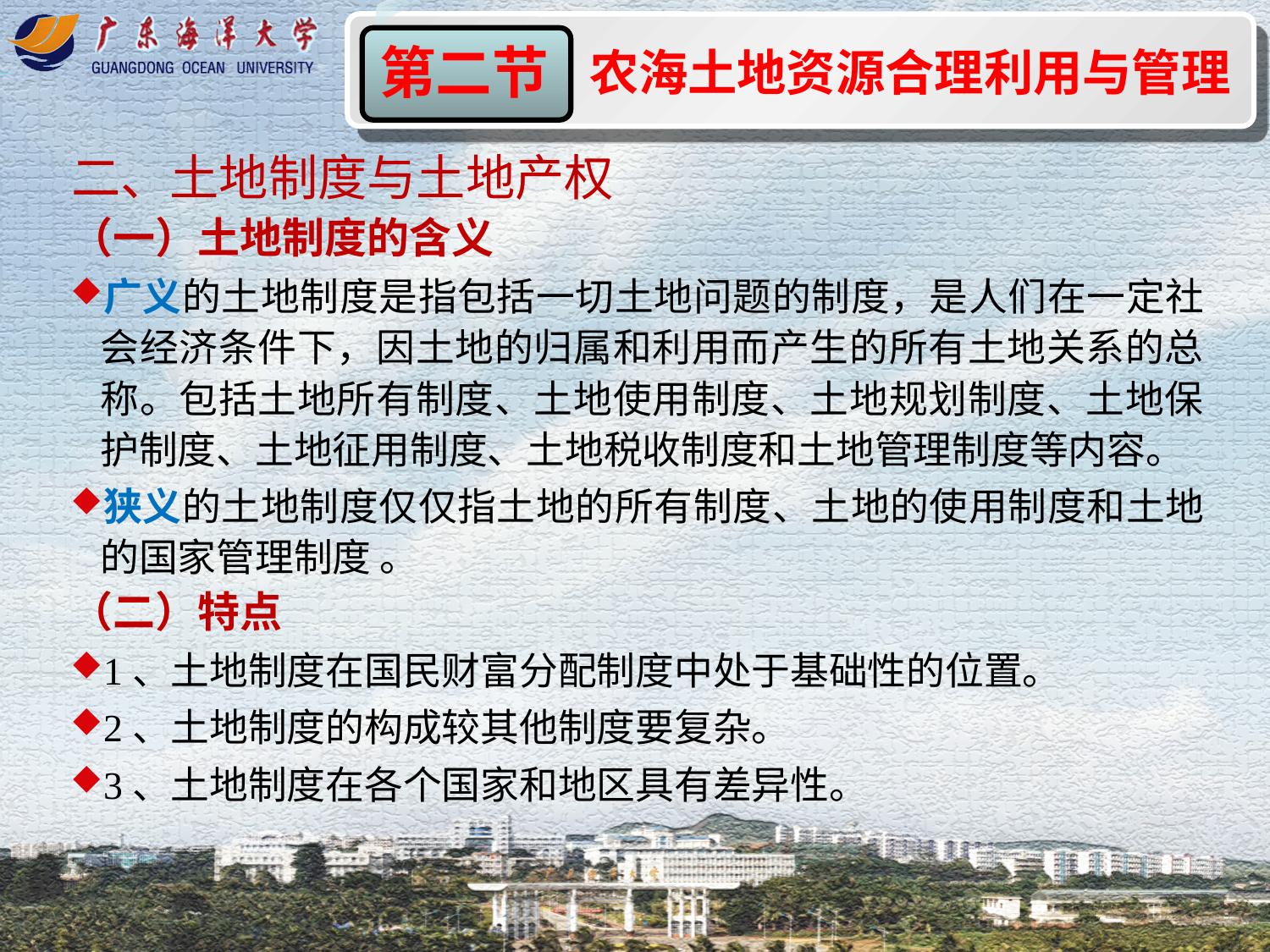

农海土地资源合理利用与管理

第二节
二、土地制度与土地产权
（一）土地制度的含义
广义的土地制度是指包括一切土地问题的制度，是人们在一定社会经济条件下，因土地的归属和利用而产生的所有土地关系的总称。包括土地所有制度、土地使用制度、土地规划制度、土地保护制度、土地征用制度、土地税收制度和土地管理制度等内容。
狭义的土地制度仅仅指土地的所有制度、土地的使用制度和土地的国家管理制度 。
（二）特点
1、土地制度在国民财富分配制度中处于基础性的位置。
2、土地制度的构成较其他制度要复杂。
3、土地制度在各个国家和地区具有差异性。